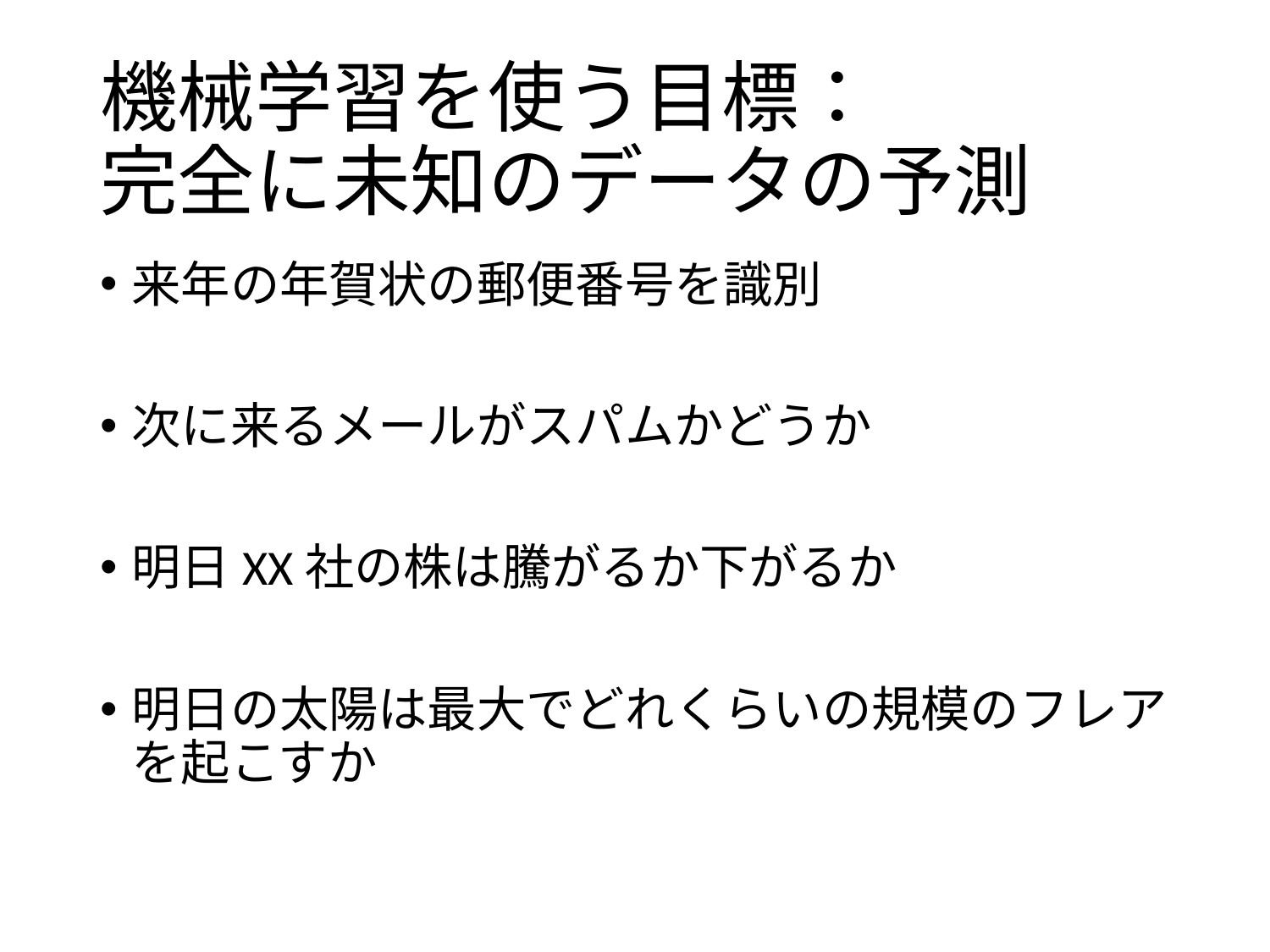

# 機械学習を使う目標： 完全に未知のデータの予測
来年の年賀状の郵便番号を識別

次に来るメールがスパムかどうか

明日XX社の株は騰がるか下がるか

明日の太陽は最大でどれくらいの規模のフレアを起こすか